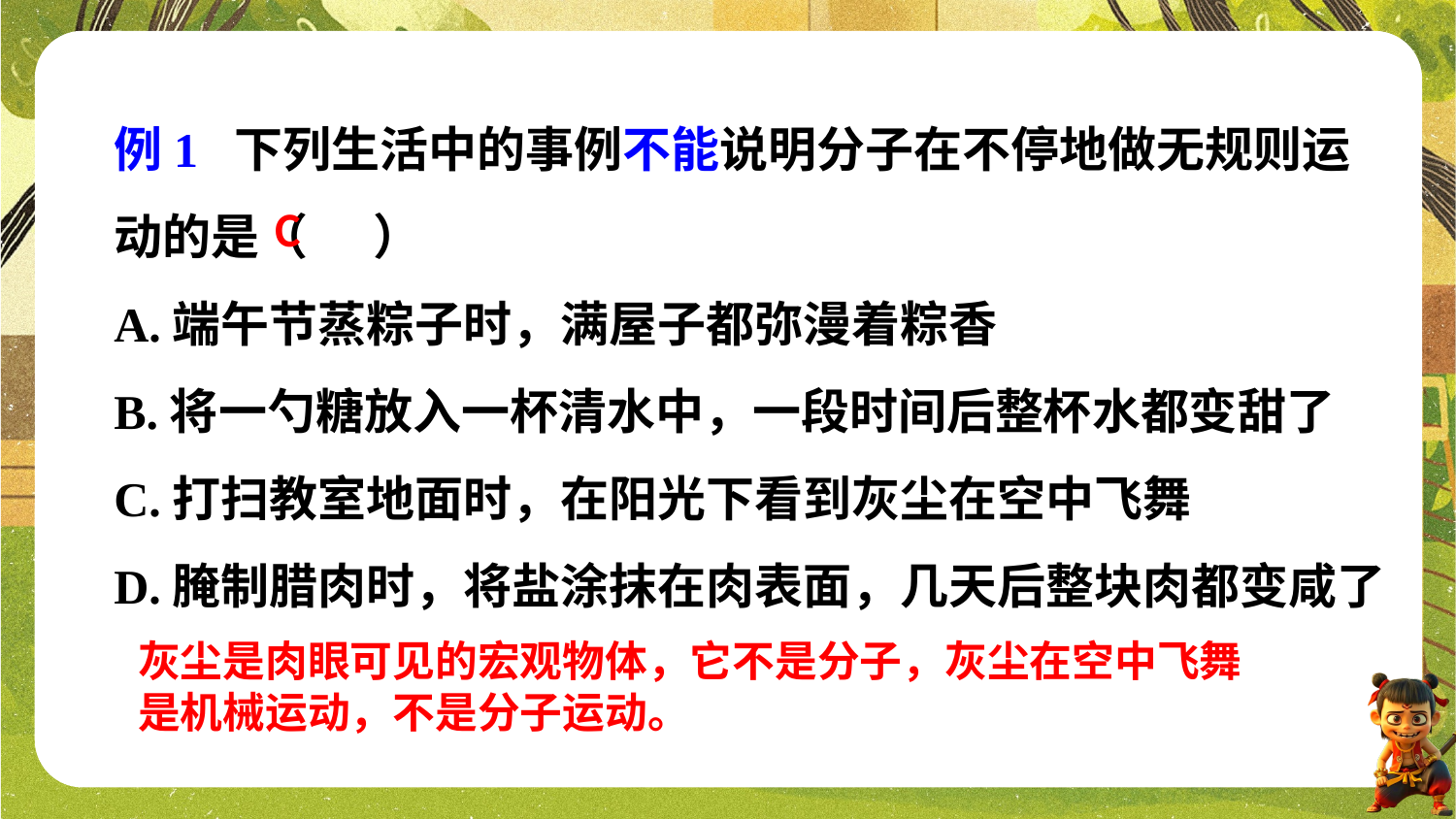

例1  下列生活中的事例不能说明分子在不停地做无规则运动的是（      ）
A.端午节蒸粽子时，满屋子都弥漫着粽香
B.将一勺糖放入一杯清水中，一段时间后整杯水都变甜了
C.打扫教室地面时，在阳光下看到灰尘在空中飞舞
D.腌制腊肉时，将盐涂抹在肉表面，几天后整块肉都变咸了
C
灰尘是肉眼可见的宏观物体，它不是分子，灰尘在空中飞舞是机械运动，不是分子运动。